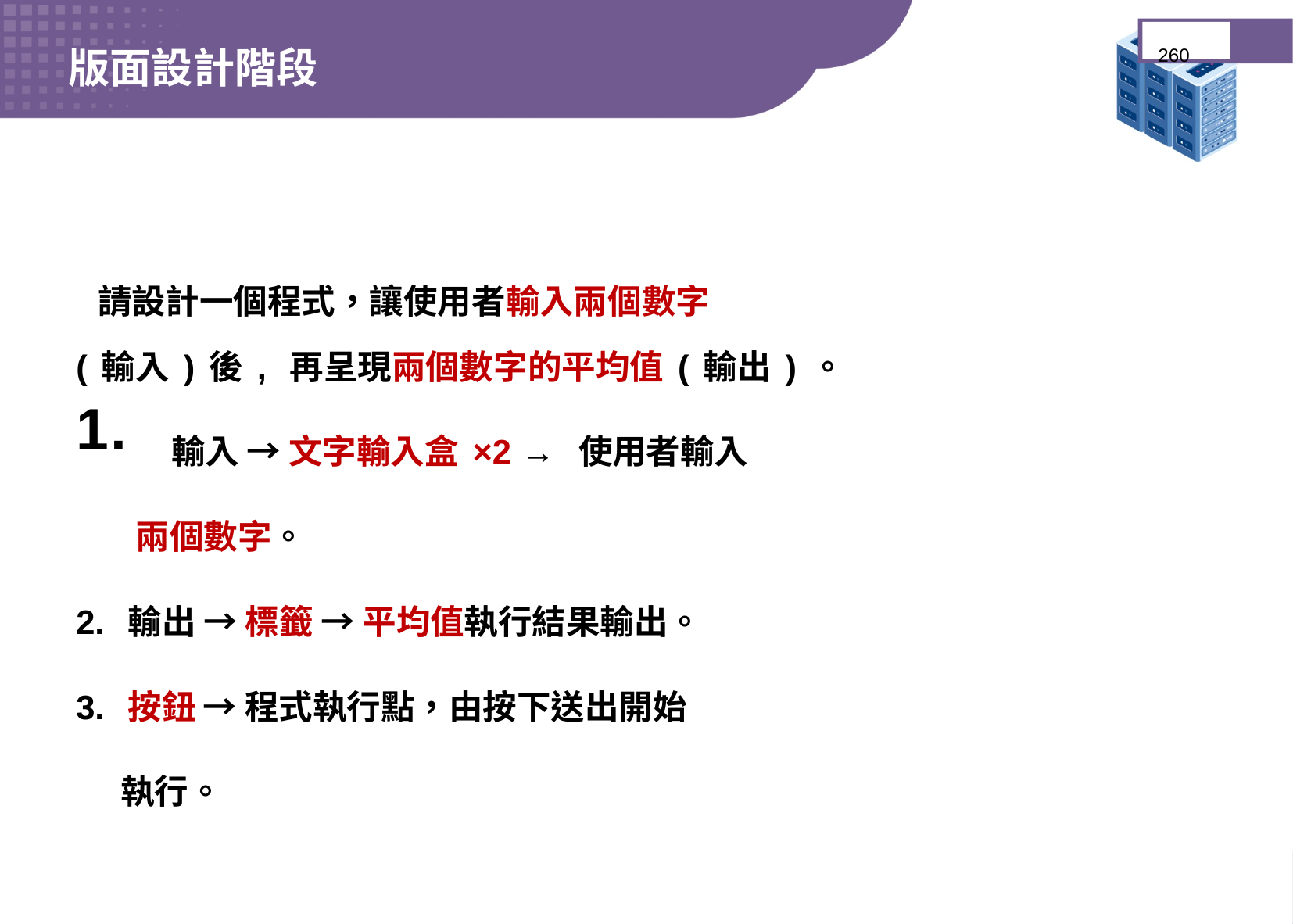

版面設計階段
260
 請設計一個程式，讓使用者輸入兩個數字
(輸入)後, 再呈現兩個數字的平均值(輸出)。
輸入 → 文字輸入盒×2 → 使用者輸入
      兩個數字。
2. 輸出 → 標籤 → 平均值執行結果輸出。
3. 按鈕 → 程式執行點，由按下送出開始
    執行。